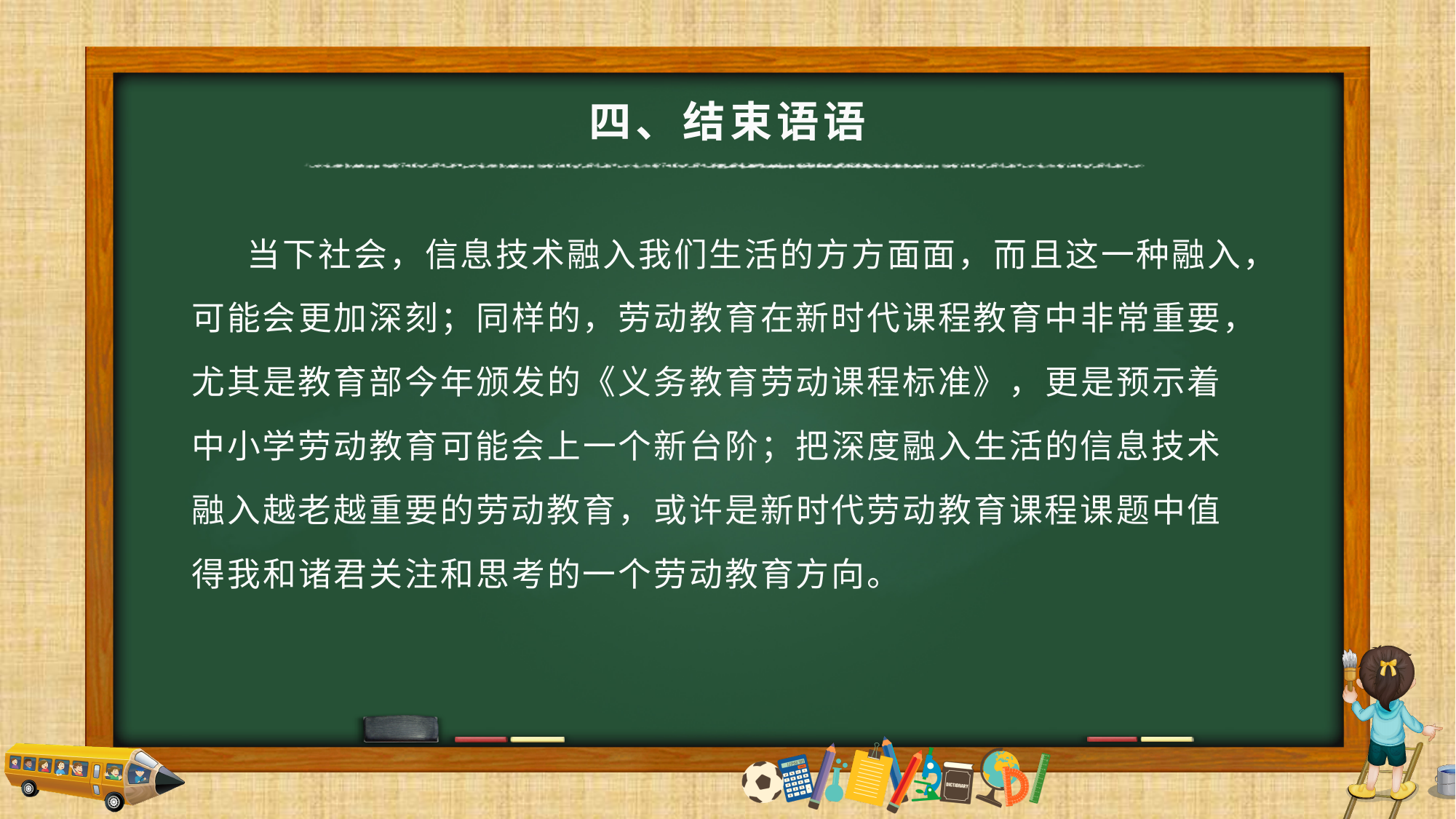

四、结束语语
当下社会，信息技术融入我们生活的方方面面，而且这一种融入，可能会更加深刻；同样的，劳动教育在新时代课程教育中非常重要，尤其是教育部今年颁发的《义务教育劳动课程标准》，更是预示着中小学劳动教育可能会上一个新台阶；把深度融入生活的信息技术融入越老越重要的劳动教育，或许是新时代劳动教育课程课题中值得我和诸君关注和思考的一个劳动教育方向。